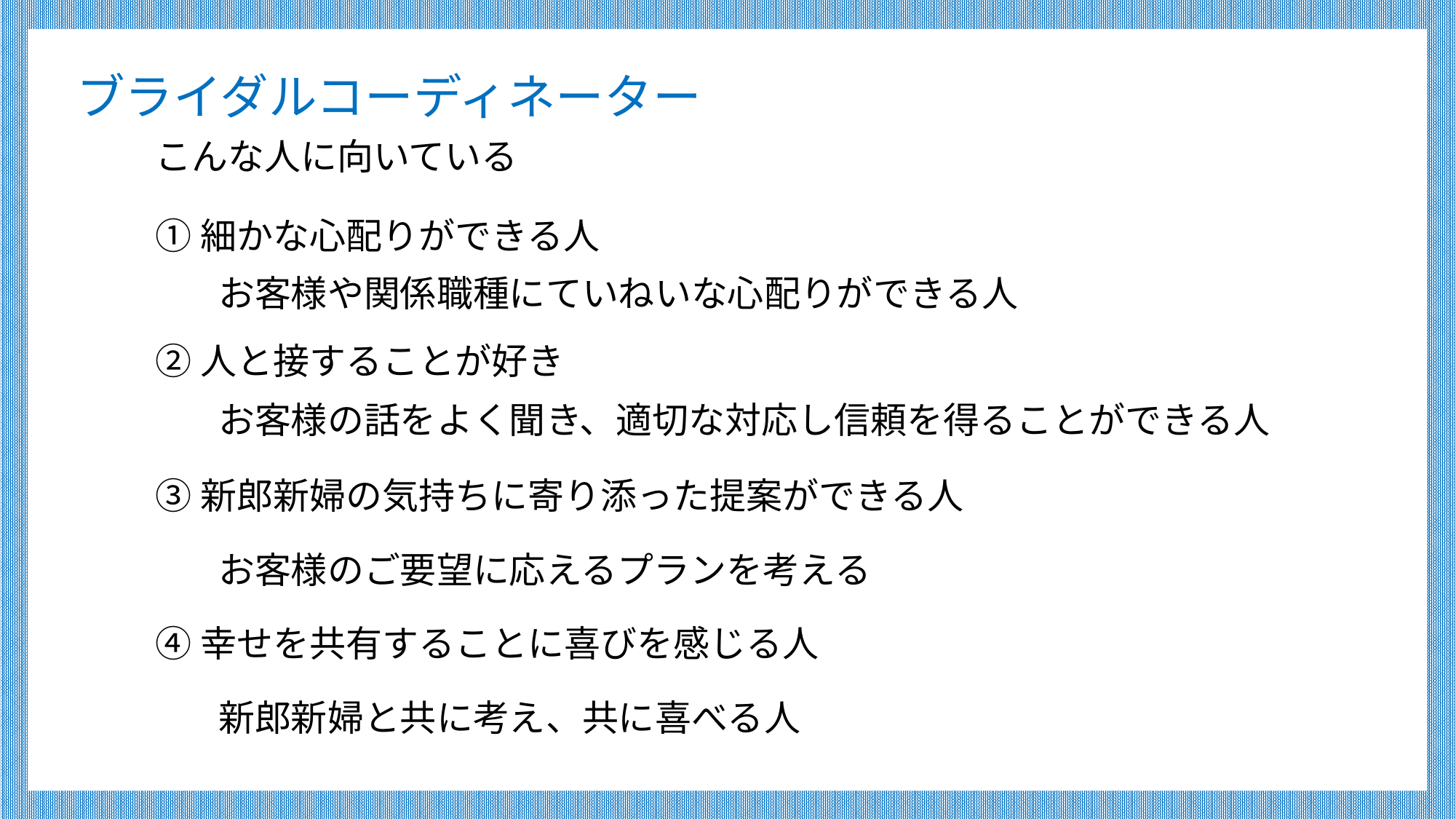

ブライダルコーディネーター
こんな人に向いている
①細かな心配りができる人
お客様や関係職種にていねいな心配りができる人
②人と接することが好き

お客様の話をよく聞き、適切な対応し信頼を得ることができる人
③新郎新婦の気持ちに寄り添った提案ができる人
お客様のご要望に応えるプランを考える
④幸せを共有することに喜びを感じる人
新郎新婦と共に考え、共に喜べる人